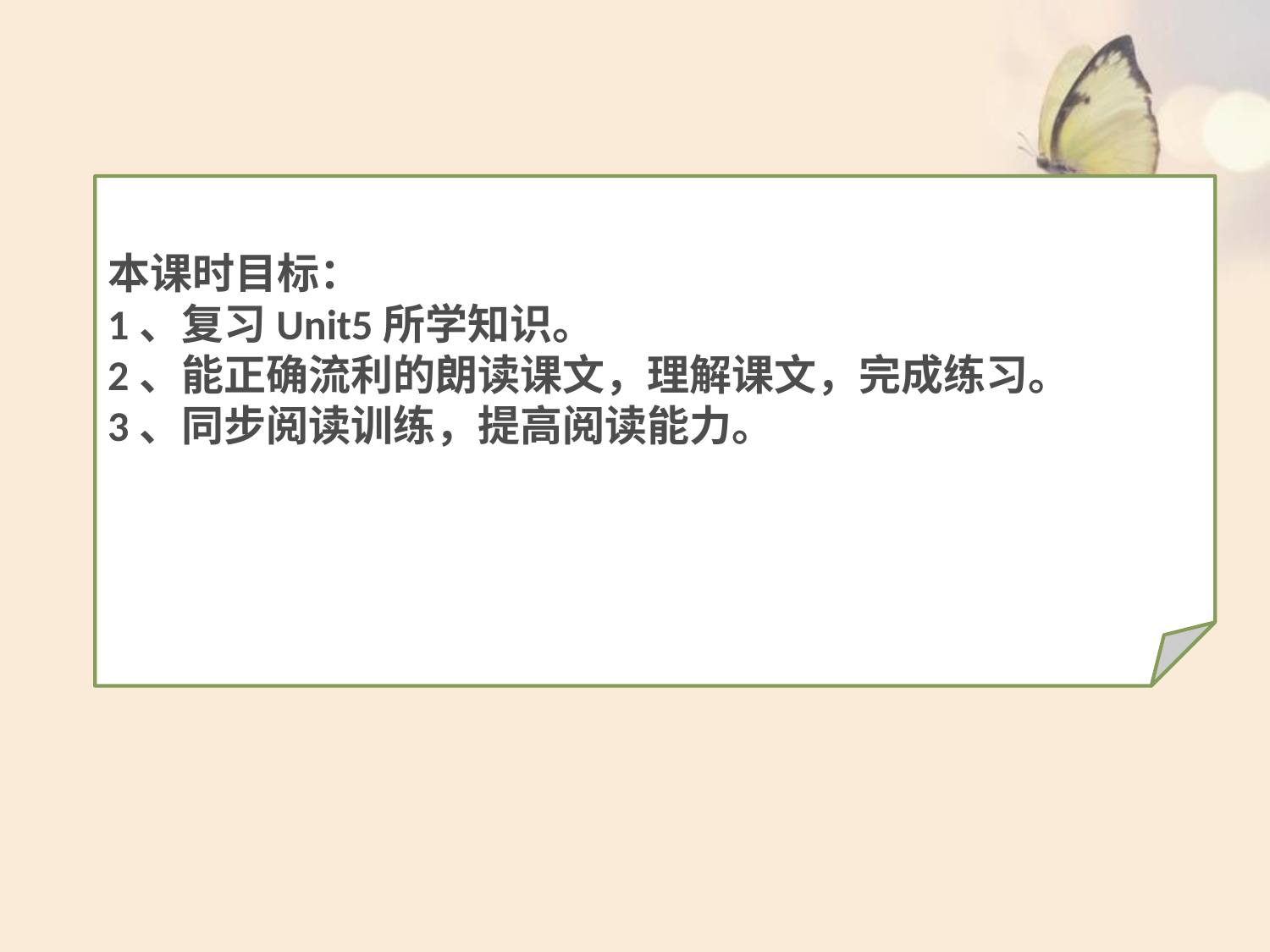

本课时目标：
1、复习Unit5所学知识。
2、能正确流利的朗读课文，理解课文，完成练习。
3、同步阅读训练，提高阅读能力。